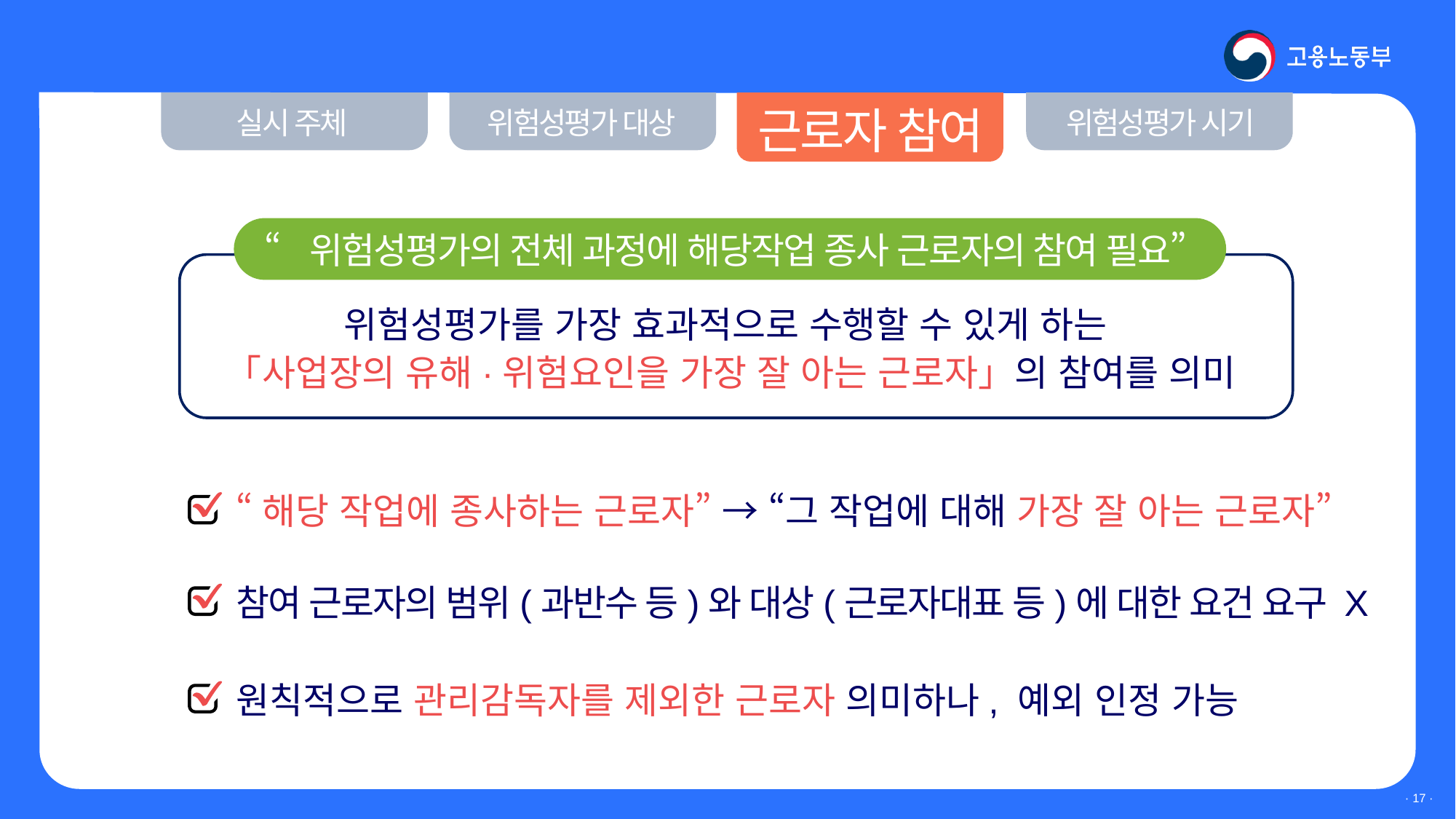

Ⅲ. 위험성평가 실시는 어떻게?

근로자 참여
실시 주체
위험성평가 대상
위험성평가 시기
“위험성평가의 전체 과정에 해당작업 종사 근로자의 참여 필요”

위험성평가를 가장 효과적으로 수행할 수 있게 하는
「사업장의 유해·위험요인을 가장 잘 아는 근로자」의 참여를 의미
“해당 작업에 종사하는 근로자” → “그 작업에 대해 가장 잘 아는 근로자”

참여 근로자의 범위(과반수 등)와 대상(근로자대표 등)에 대한 요건 요구 X

원칙적으로 관리감독자를 제외한 근로자 의미하나, 예외 인정 가능

· 17 ·